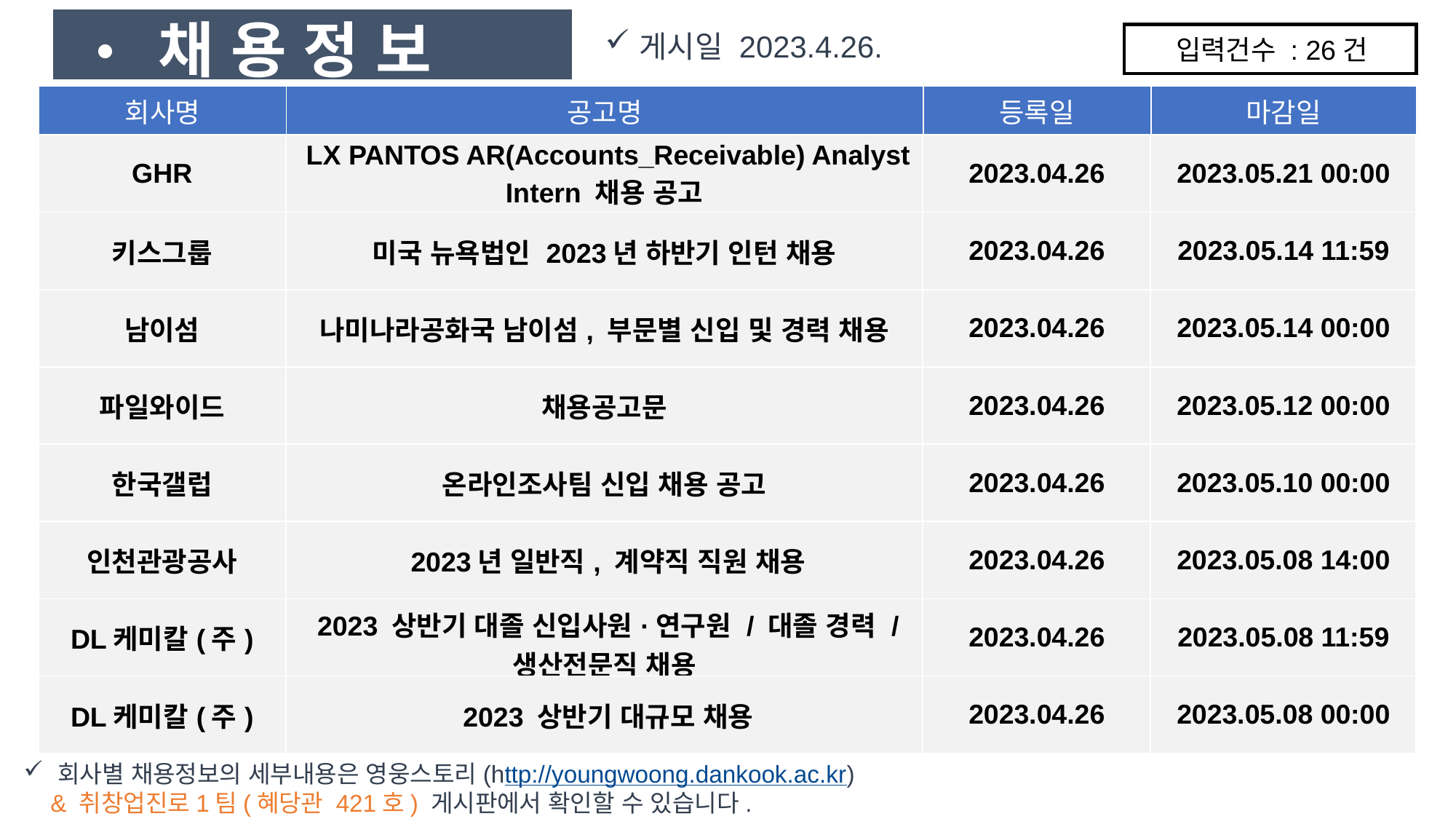

• 채 용 정 보

게시일 2023.4.26.

입력건수 : 26건
| 회사명 | 공고명 | 등록일 | 마감일 |
| --- | --- | --- | --- |

| GHR | LX PANTOS AR(Accounts\_Receivable) Analyst Intern 채용 공고 | 2023.04.26 | 2023.05.21 00:00 |
| --- | --- | --- | --- |
| 키스그룹 | 미국 뉴욕법인 2023년 하반기 인턴 채용 | 2023.04.26 | 2023.05.14 11:59 |
| 남이섬 | 나미나라공화국 남이섬, 부문별 신입 및 경력 채용 | 2023.04.26 | 2023.05.14 00:00 |
| 파일와이드 | 채용공고문 | 2023.04.26 | 2023.05.12 00:00 |
| 한국갤럽 | 온라인조사팀 신입 채용 공고 | 2023.04.26 | 2023.05.10 00:00 |
| 인천관광공사 | 2023년 일반직, 계약직 직원 채용 | 2023.04.26 | 2023.05.08 14:00 |
| DL케미칼(주) | 2023 상반기 대졸 신입사원·연구원 / 대졸 경력 / 생산전문직 채용 | 2023.04.26 | 2023.05.08 11:59 |
| DL케미칼(주) | 2023 상반기 대규모 채용 | 2023.04.26 | 2023.05.08 00:00 |

회사별 채용정보의 세부내용은 영웅스토리(http://youngwoong.dankook.ac.kr)
    & 취창업진로1팀(혜당관 421호) 게시판에서 확인할 수 있습니다.